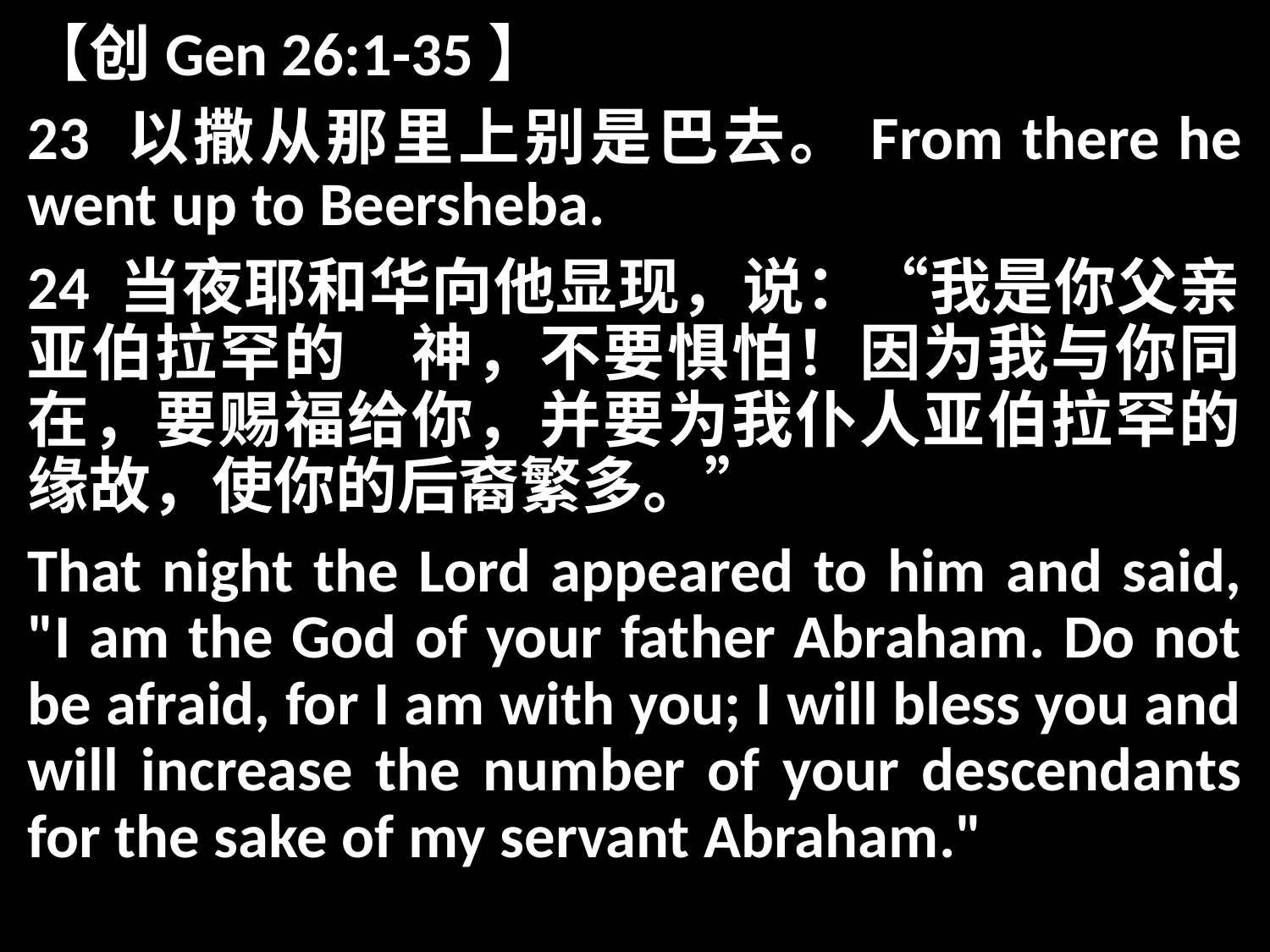

【创Gen 26:1-35】
23 以撒从那里上别是巴去。From there he went up to Beersheba.
24 当夜耶和华向他显现，说：“我是你父亲亚伯拉罕的　神，不要惧怕！因为我与你同在，要赐福给你，并要为我仆人亚伯拉罕的缘故，使你的后裔繁多。”
That night the Lord appeared to him and said, "I am the God of your father Abraham. Do not be afraid, for I am with you; I will bless you and will increase the number of your descendants for the sake of my servant Abraham."